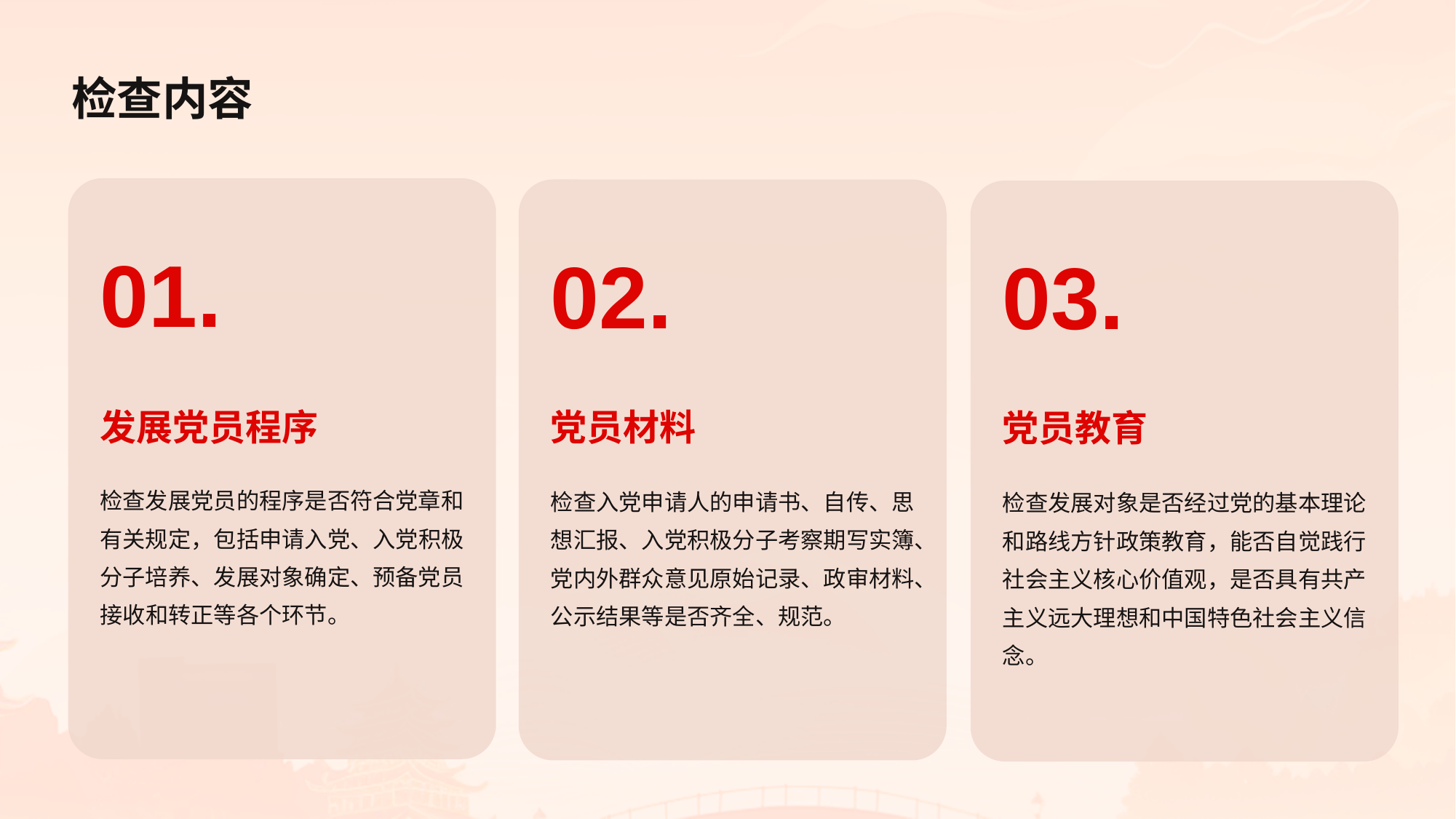

检查内容

01.
02.
03.
发展党员程序
党员材料
党员教育
检查发展党员的程序是否符合党章和有关规定，包括申请入党、入党积极分子培养、发展对象确定、预备党员接收和转正等各个环节。
检查入党申请人的申请书、自传、思想汇报、入党积极分子考察期写实簿、党内外群众意见原始记录、政审材料、公示结果等是否齐全、规范。
检查发展对象是否经过党的基本理论和路线方针政策教育，能否自觉践行社会主义核心价值观，是否具有共产主义远大理想和中国特色社会主义信念。